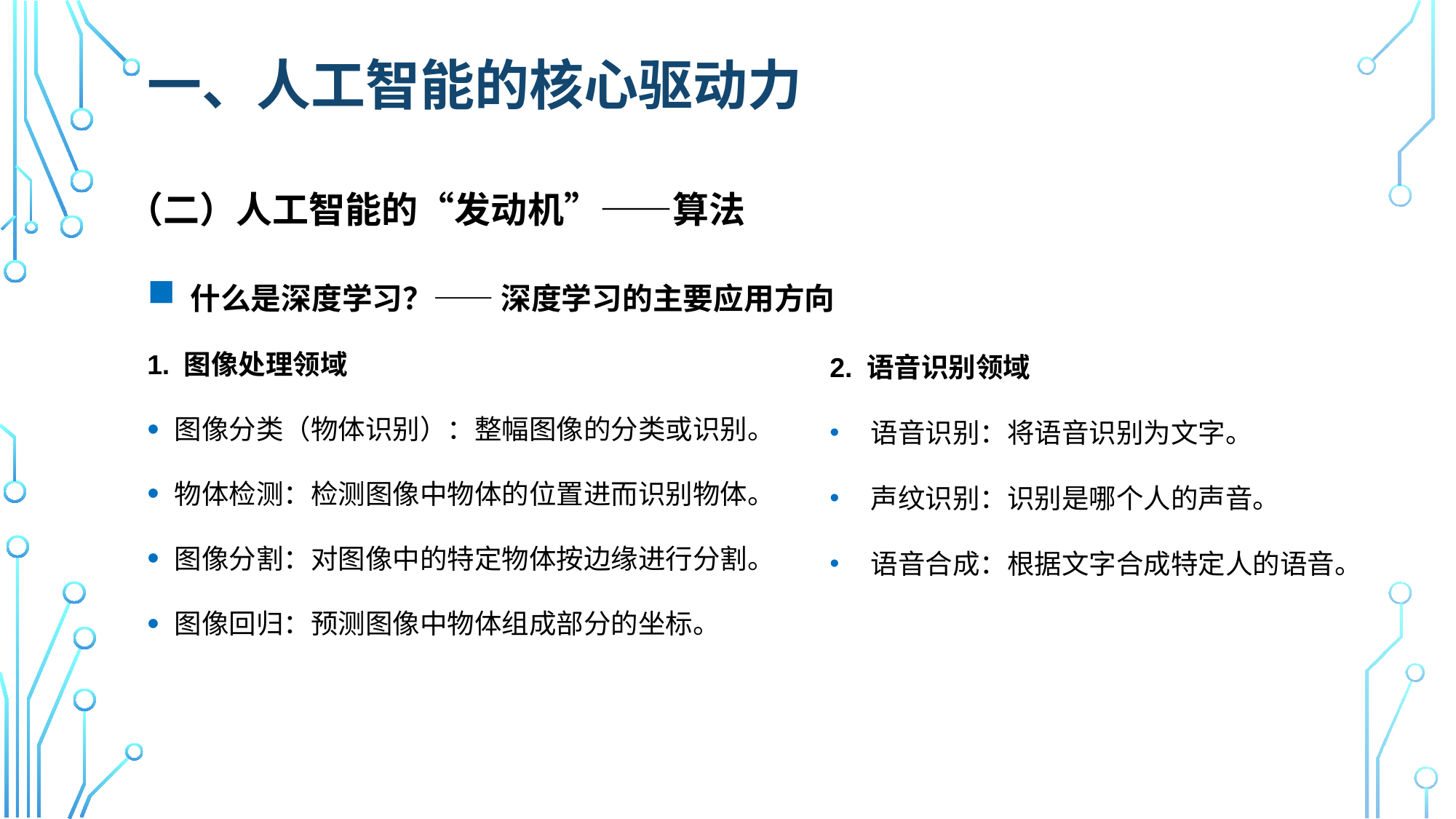

# 一、人工智能的核心驱动力
（二）人工智能的“发动机”——算法
 什么是深度学习？—— 深度学习的主要应用方向
1. 图像处理领域
图像分类（物体识别）：整幅图像的分类或识别。
物体检测：检测图像中物体的位置进而识别物体。
图像分割：对图像中的特定物体按边缘进行分割。
图像回归：预测图像中物体组成部分的坐标。
2. 语音识别领域
语音识别：将语音识别为文字。
声纹识别：识别是哪个人的声音。
语音合成：根据文字合成特定人的语音。